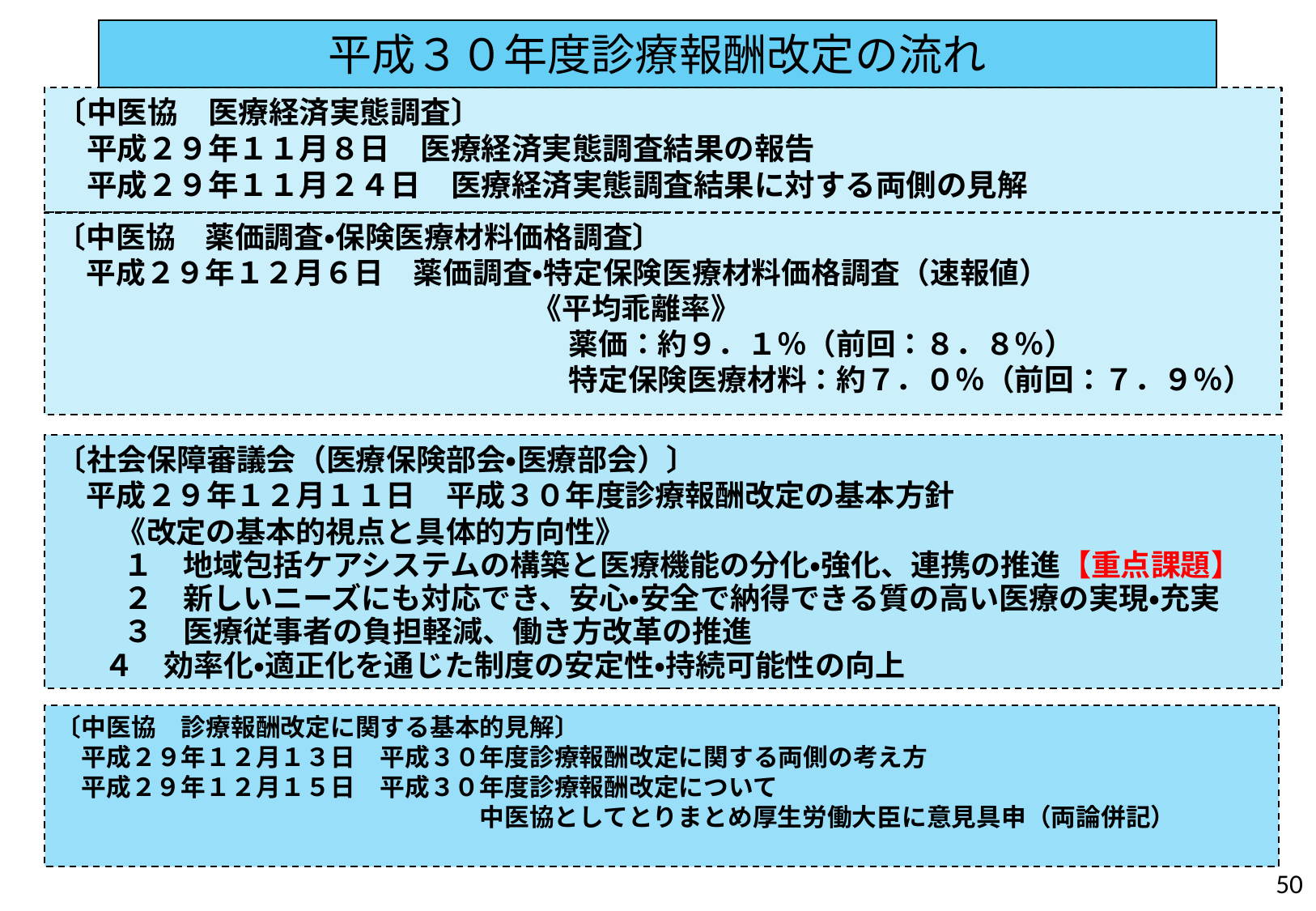

平成３０年度診療報酬改定の流れ
〔中医協　医療経済実態調査〕
　平成２９年１１月８日　医療経済実態調査結果の報告
　平成２９年１１月２４日　医療経済実態調査結果に対する両側の見解
〔中医協　薬価調査・保険医療材料価格調査〕
　平成２９年１２月６日　薬価調査・特定保険医療材料価格調査（速報値）
　　　　　　　　　　　　　　　　《平均乖離率》
　　　　　　　　　　　　　　　　　 薬価：約９．１％（前回：８．８％）
　　　　　　　　　　　　　　　　　 特定保険医療材料：約７．０％（前回：７．９％）
〔社会保障審議会（医療保険部会・医療部会）〕
　平成２９年１２月１１日　平成３０年度診療報酬改定の基本方針
　　《改定の基本的視点と具体的方向性》
　　 １　地域包括ケアシステムの構築と医療機能の分化・強化、連携の推進【重点課題】
　　 ２　新しいニーズにも対応でき、安心・安全で納得できる質の高い医療の実現・充実
　　 ３　医療従事者の負担軽減、働き方改革の推進
４　効率化・適正化を通じた制度の安定性・持続可能性の向上
〔中医協　診療報酬改定に関する基本的見解〕
　平成２９年１２月１３日　平成３０年度診療報酬改定に関する両側の考え方
　平成２９年１２月１５日　平成３０年度診療報酬改定について
　　　　　　　　　　　　　　　　　中医協としてとりまとめ厚生労働大臣に意見具申（両論併記）
50